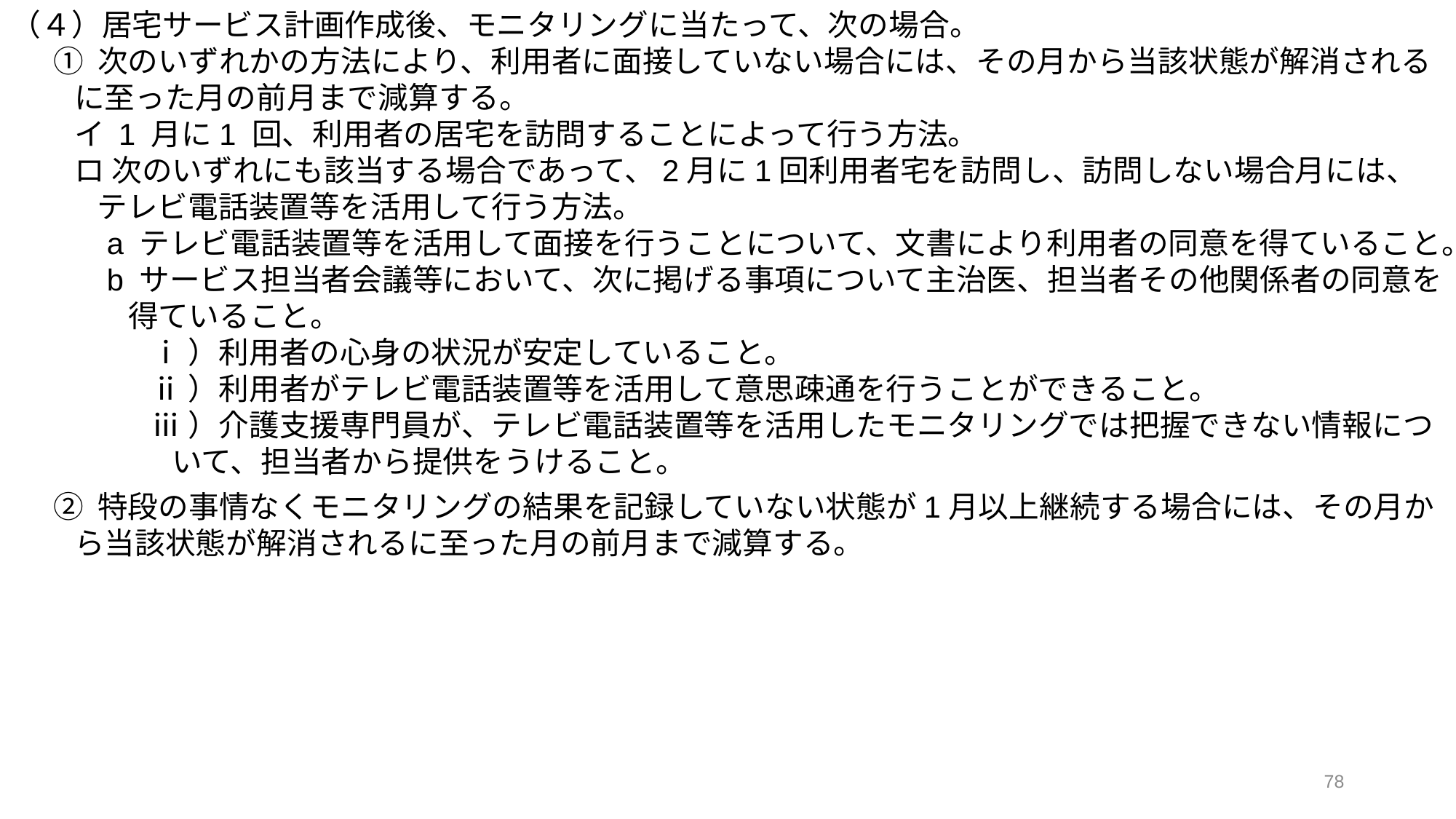

（４）居宅サービス計画作成後、モニタリングに当たって、次の場合。
① 次のいずれかの方法により、利用者に面接していない場合には、その月から当該状態が解消されるに至った月の前月まで減算する。
イ 1 月に1 回、利用者の居宅を訪問することによって行う方法。
ロ 次のいずれにも該当する場合であって、2月に1回利用者宅を訪問し、訪問しない場合月には、テレビ電話装置等を活用して行う方法。
a テレビ電話装置等を活用して面接を行うことについて、文書により利用者の同意を得ていること。
b サービス担当者会議等において、次に掲げる事項について主治医、担当者その他関係者の同意を得ていること。
ⅰ）利用者の心身の状況が安定していること。
ⅱ）利用者がテレビ電話装置等を活用して意思疎通を行うことができること。
ⅲ）介護支援専門員が、テレビ電話装置等を活用したモニタリングでは把握できない情報について、担当者から提供をうけること。

② 特段の事情なくモニタリングの結果を記録していない状態が1月以上継続する場合には、その月から当該状態が解消されるに至った月の前月まで減算する。

78